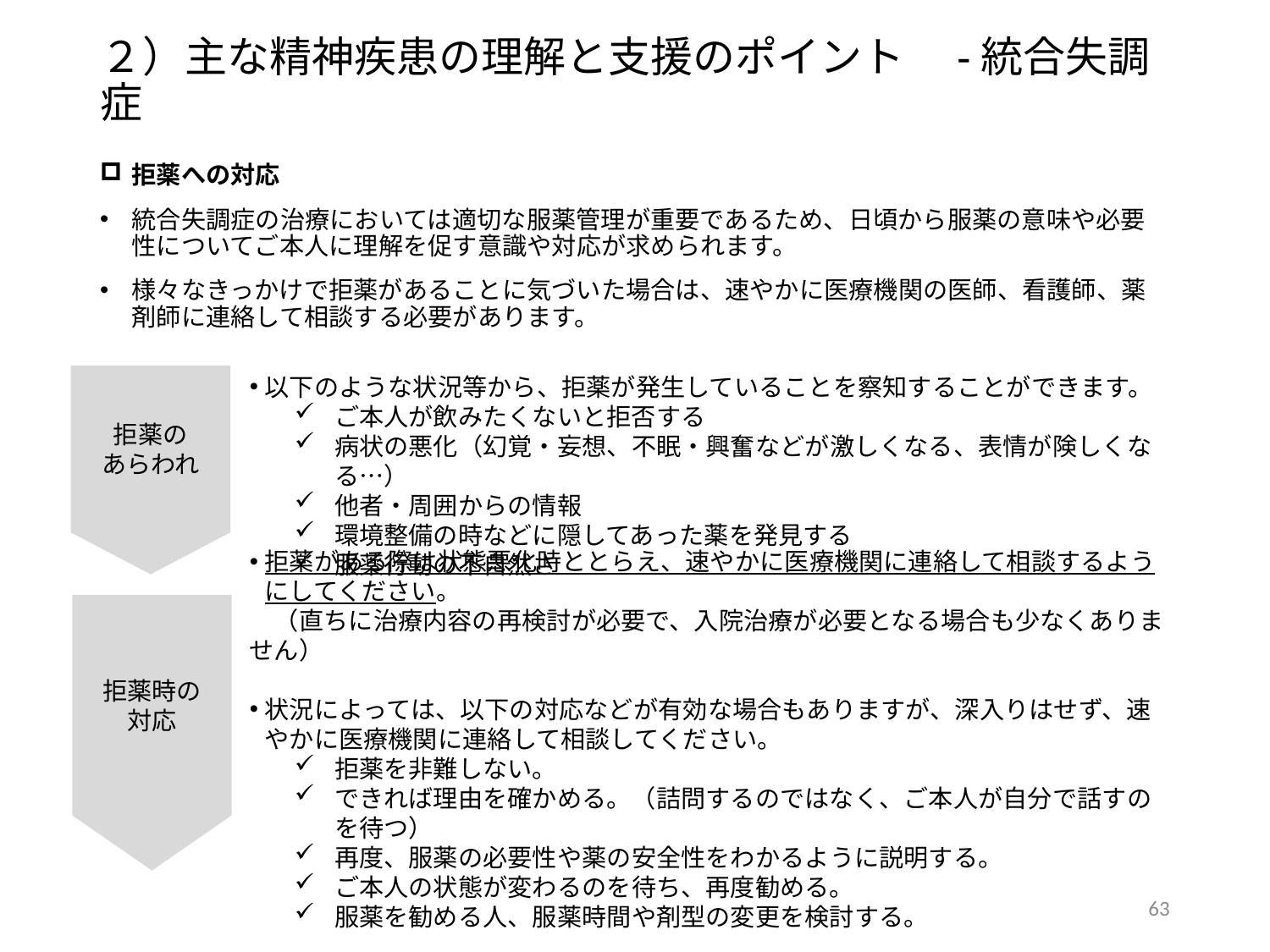

２）主な精神疾患の理解と支援のポイント　-統合失調症
拒薬への対応
統合失調症の治療においては適切な服薬管理が重要であるため、日頃から服薬の意味や必要性についてご本人に理解を促す意識や対応が求められます。
様々なきっかけで拒薬があることに気づいた場合は、速やかに医療機関の医師、看護師、薬剤師に連絡して相談する必要があります。

拒薬の
あらわれ
以下のような状況等から、拒薬が発生していることを察知することができます。
ご本人が飲みたくないと拒否する
病状の悪化（幻覚・妄想、不眠・興奮などが激しくなる、表情が険しくなる…）
他者・周囲からの情報
環境整備の時などに隠してあった薬を発見する
服薬行動の不自然さ
拒薬時の
対応
拒薬がある際は状態悪化時ととらえ、速やかに医療機関に連絡して相談するようにしてください。
　（直ちに治療内容の再検討が必要で、入院治療が必要となる場合も少なくありません）

状況によっては、以下の対応などが有効な場合もありますが、深入りはせず、速やかに医療機関に連絡して相談してください。
拒薬を非難しない。
できれば理由を確かめる。（詰問するのではなく、ご本人が自分で話すのを待つ）
再度、服薬の必要性や薬の安全性をわかるように説明する。
ご本人の状態が変わるのを待ち、再度勧める。
服薬を勧める人、服薬時間や剤型の変更を検討する。
63